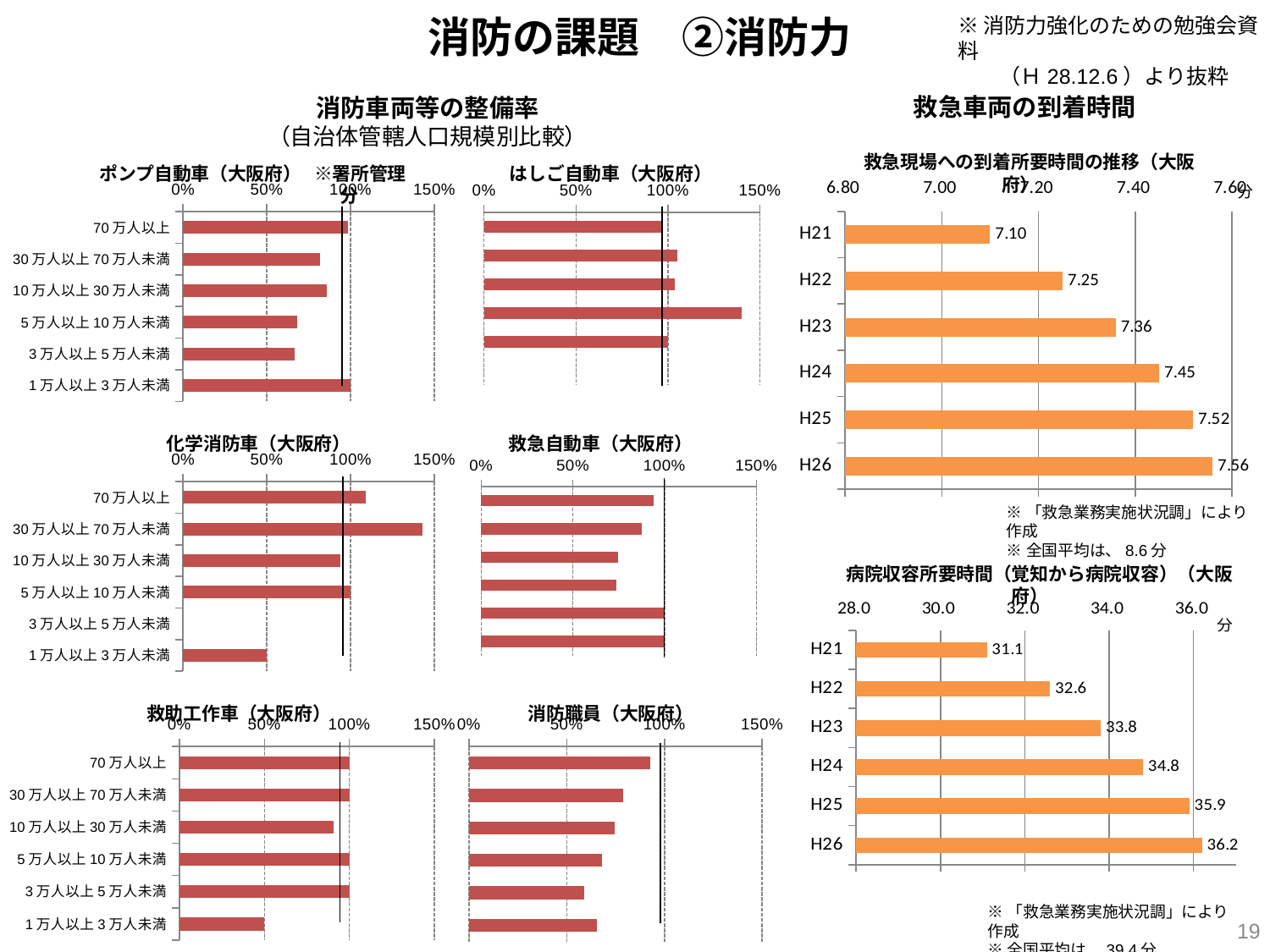

消防の課題　②消防力
※消防力強化のための勉強会資料
　　（Ｈ28.12.6）より抜粋
救急車両の到着時間
消防車両等の整備率
（自治体管轄人口規模別比較）
救急現場への到着所要時間の推移（大阪府）
　 ※署所管理分
ポンプ自動車（大阪府）
はしご自動車（大阪府）

### Chart

| Category | 列1 |
|---|---|
| H26 | 7.56 |
| H25 | 7.52 |
| H24 | 7.45 |
| H23 | 7.36 |
| H22 | 7.25 |
| H21 | 7.1 |
分

### Chart

| Category |  |
|---|---|
| 70万人以上 | 0.9696969696969697 |
| 30万人以上70万人未満 | 1.0526315789473684 |
| 10万人以上30万人未満 | 1.0384615384615385 |
| 5万人以上10万人未満 | 1.4 |
| 3万人以上5万人未満 | 1.0 |
| 1万人以上3万人未満 | 0.0 |

### Chart

| Category |  |
|---|---|
| 70万人以上 | 0.9818181818181818 |
| 30万人以上70万人未満 | 0.8191489361702128 |
| 10万人以上30万人未満 | 0.8582677165354331 |
| 5万人以上10万人未満 | 0.68 |
| 3万人以上5万人未満 | 0.6666666666666666 |
| 1万人以上3万人未満 | 1.0 |
化学消防車（大阪府）
救急自動車（大阪府）

### Chart

| Category |  |
|---|---|
| 70万人以上 | 1.0909090909090908 |
| 30万人以上70万人未満 | 1.4285714285714286 |
| 10万人以上30万人未満 | 0.9411764705882353 |
| 5万人以上10万人未満 | 1.0 |
| 3万人以上5万人未満 | 0.0 |
| 1万人以上3万人未満 | 0.5 |

### Chart

| Category |  |
|---|---|
| 70万人以上 | 0.9411764705882353 |
| 30万人以上70万人未満 | 0.8769230769230769 |
| 10万人以上30万人未満 | 0.7450980392156863 |
| 5万人以上10万人未満 | 0.7368421052631579 |
| 3万人以上5万人未満 | 1.0 |
| 1万人以上3万人未満 | 1.0 |
※「救急業務実施状況調」により作成
※全国平均は、8.6分
病院収容所要時間（覚知から病院収容）（大阪府）

### Chart

| Category | 列1 |
|---|---|
| H26 | 36.2 |
| H25 | 35.9 |
| H24 | 34.8 |
| H23 | 33.8 |
| H22 | 32.6 |
| H21 | 31.1 |
救助工作車（大阪府）
消防職員（大阪府）

### Chart

| Category |  |
|---|---|
| 70万人以上 | 1.0 |
| 30万人以上70万人未満 | 1.0 |
| 10万人以上30万人未満 | 0.9090909090909091 |
| 5万人以上10万人未満 | 1.0 |
| 3万人以上5万人未満 | 1.0 |
| 1万人以上3万人未満 | 0.5 |

### Chart

| Category |  |
|---|---|
| 70万人以上 | 0.9256505576208178 |
| 30万人以上70万人未満 | 0.7899073120494335 |
| 10万人以上30万人未満 | 0.7444759206798867 |
| 5万人以上10万人未満 | 0.6796116504854369 |
| 3万人以上5万人未満 | 0.589041095890411 |
| 1万人以上3万人未満 | 0.6551724137931034 |
※「救急業務実施状況調」により作成
※全国平均は、39.4分
19